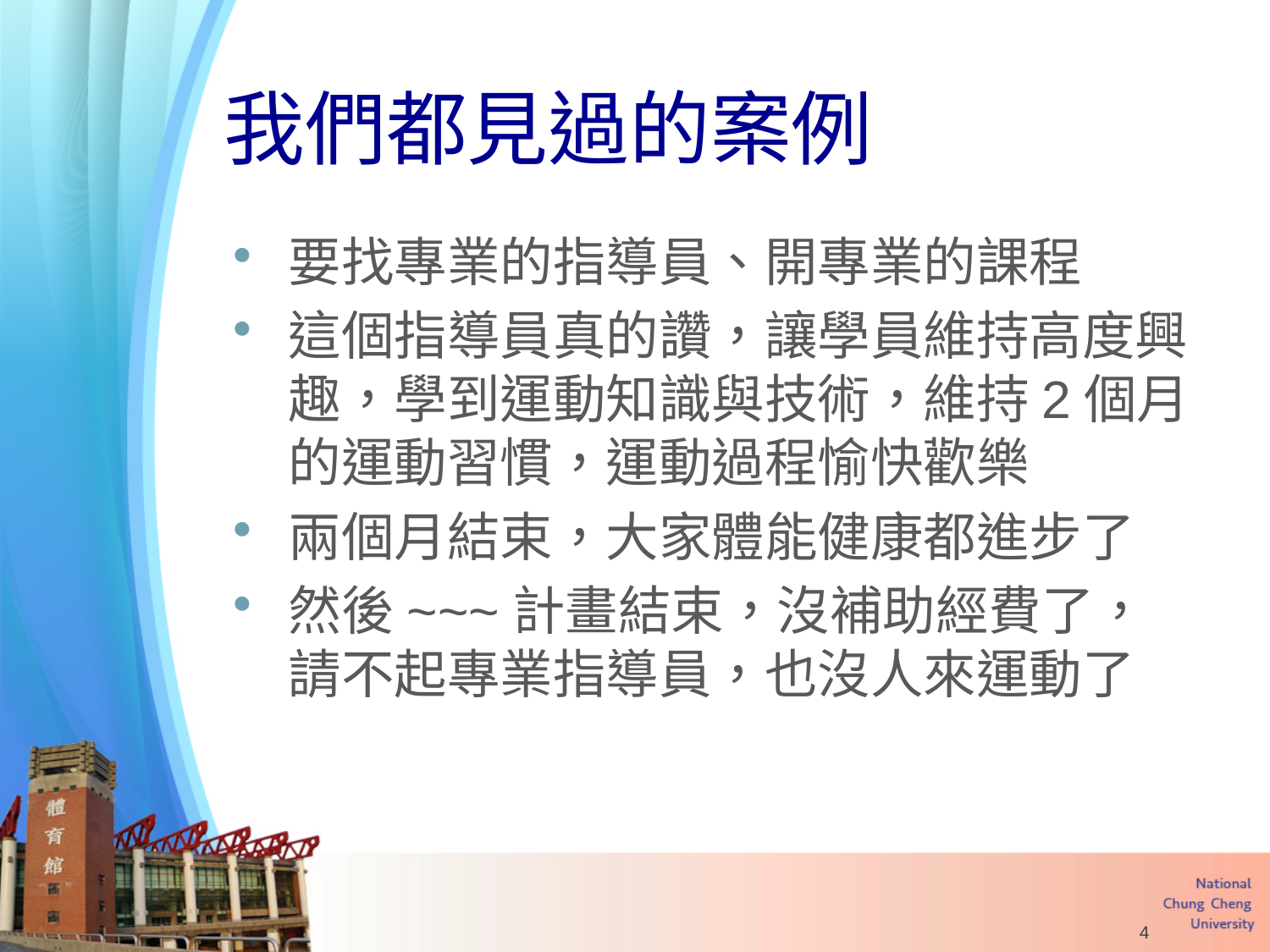

# 我們都見過的案例
要找專業的指導員、開專業的課程
這個指導員真的讚，讓學員維持高度興趣，學到運動知識與技術，維持2個月的運動習慣，運動過程愉快歡樂
兩個月結束，大家體能健康都進步了
然後~~~計畫結束，沒補助經費了，請不起專業指導員，也沒人來運動了
4